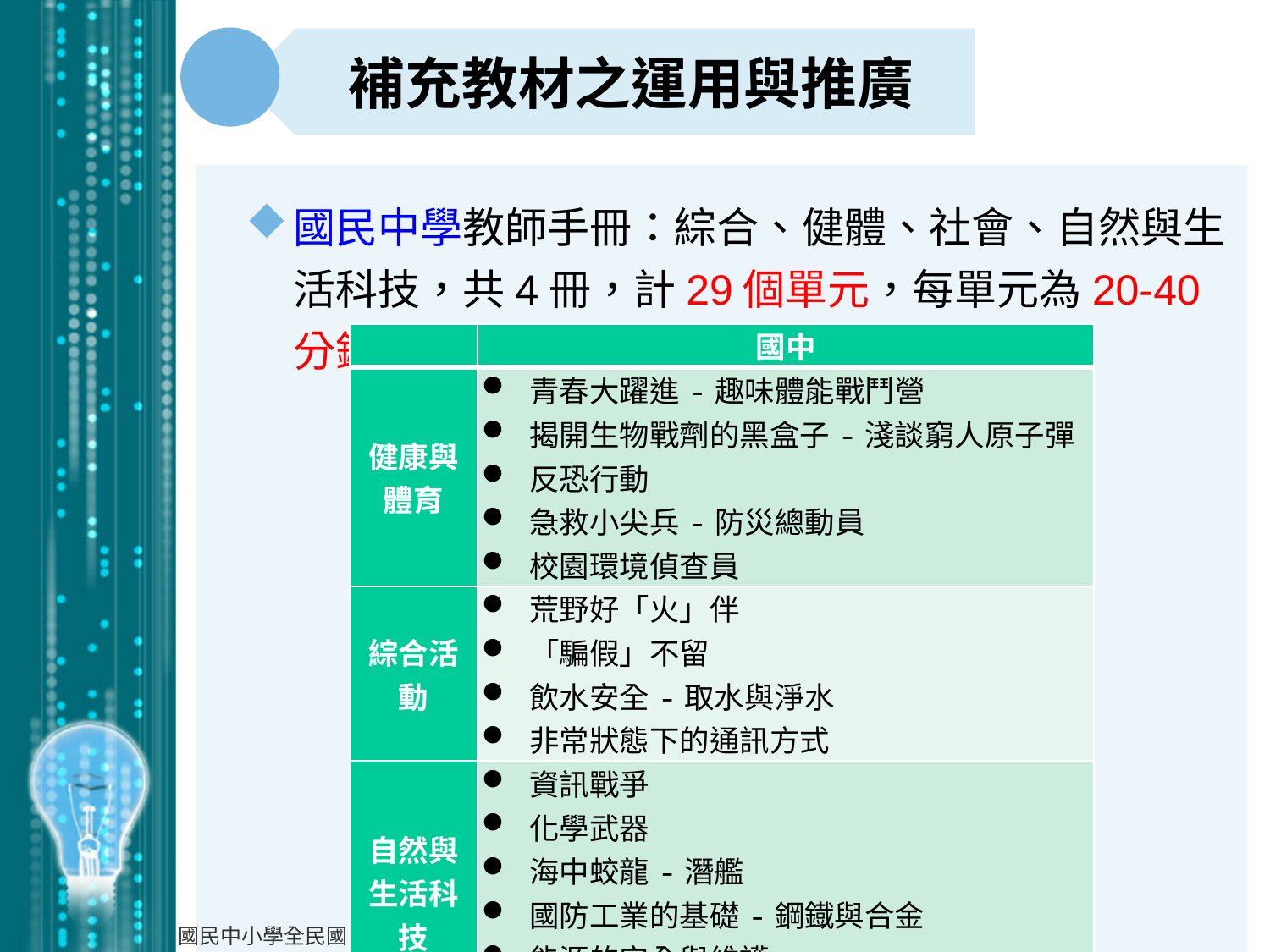

補充教材之運用與推廣
國民中學教師手冊：綜合、健體、社會、自然與生活科技，共4冊，計29個單元，每單元為20-40分鐘
|  | 國中 |
| --- | --- |
| 健康與 體育 | 青春大躍進-趣味體能戰鬥營 揭開生物戰劑的黑盒子-淺談窮人原子彈 反恐行動 急救小尖兵-防災總動員 校園環境偵查員 |
| 綜合活動 | 荒野好「火」伴 「騙假」不留 飲水安全-取水與淨水 非常狀態下的通訊方式 |
| 自然與 生活科技 | 資訊戰爭 化學武器 海中蛟龍-潛艦 國防工業的基礎-鋼鐡與合金 能源的安全與維護 災害防救-危機總動員 |
12
國民中小學全民國防教育融入式教學政策說明